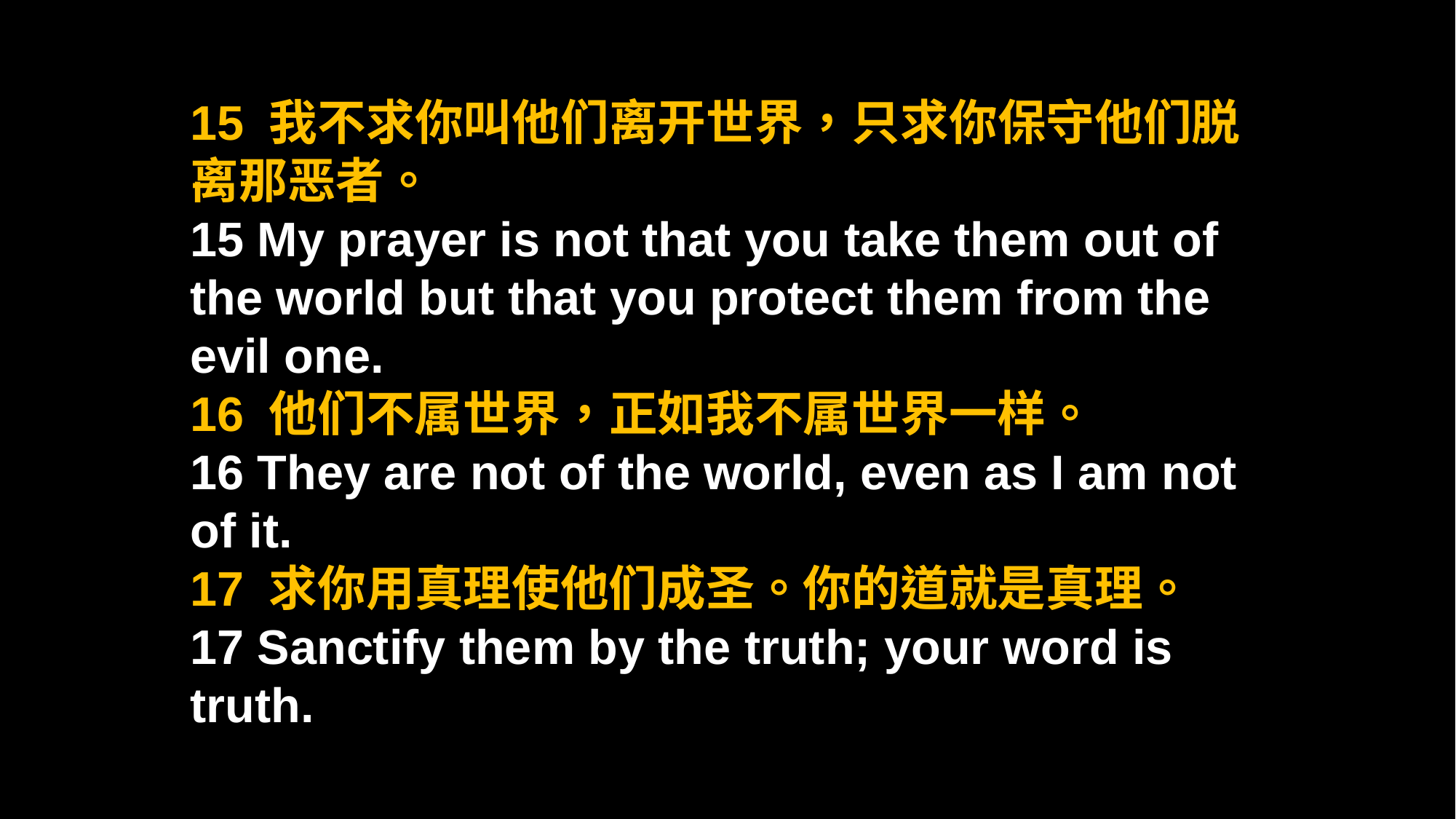

15 我不求你叫他们离开世界，只求你保守他们脱离那恶者。
15 My prayer is not that you take them out of the world but that you protect them from the evil one.
16 他们不属世界，正如我不属世界一样。
16 They are not of the world, even as I am not of it.
17 求你用真理使他们成圣。你的道就是真理。
17 Sanctify them by the truth; your word is truth.